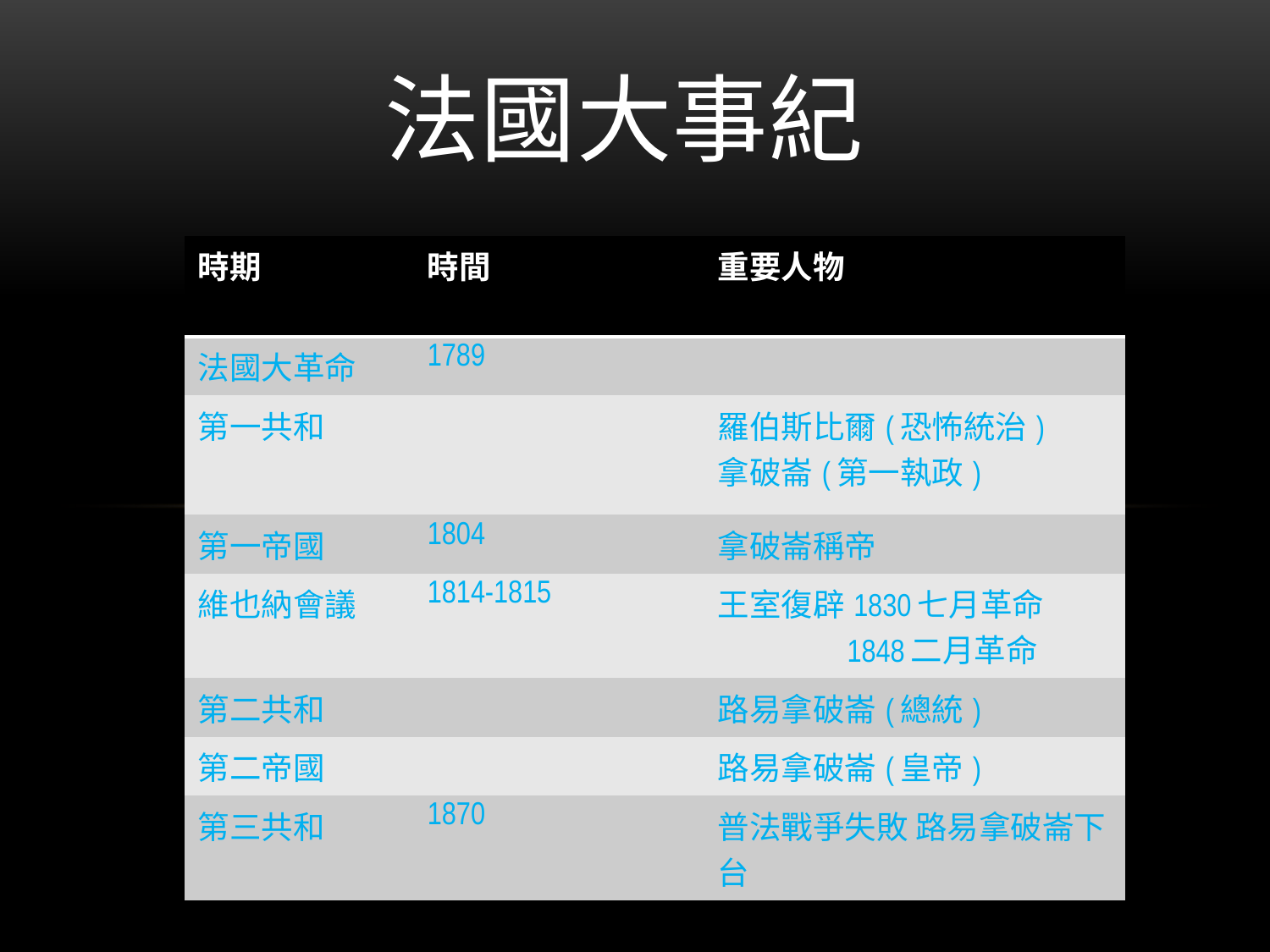

# 法國大事紀
| 時期 | 時間 | 重要人物 |
| --- | --- | --- |
| 法國大革命 | 1789 |  |
| 第一共和 |  | 羅伯斯比爾(恐怖統治) 拿破崙(第一執政) |
| 第一帝國 | 1804 | 拿破崙稱帝 |
| 維也納會議 | 1814-1815 | 王室復辟1830七月革命 1848二月革命 |
| 第二共和 |  | 路易拿破崙(總統) |
| 第二帝國 |  | 路易拿破崙(皇帝) |
| 第三共和 | 1870 | 普法戰爭失敗 路易拿破崙下台 |